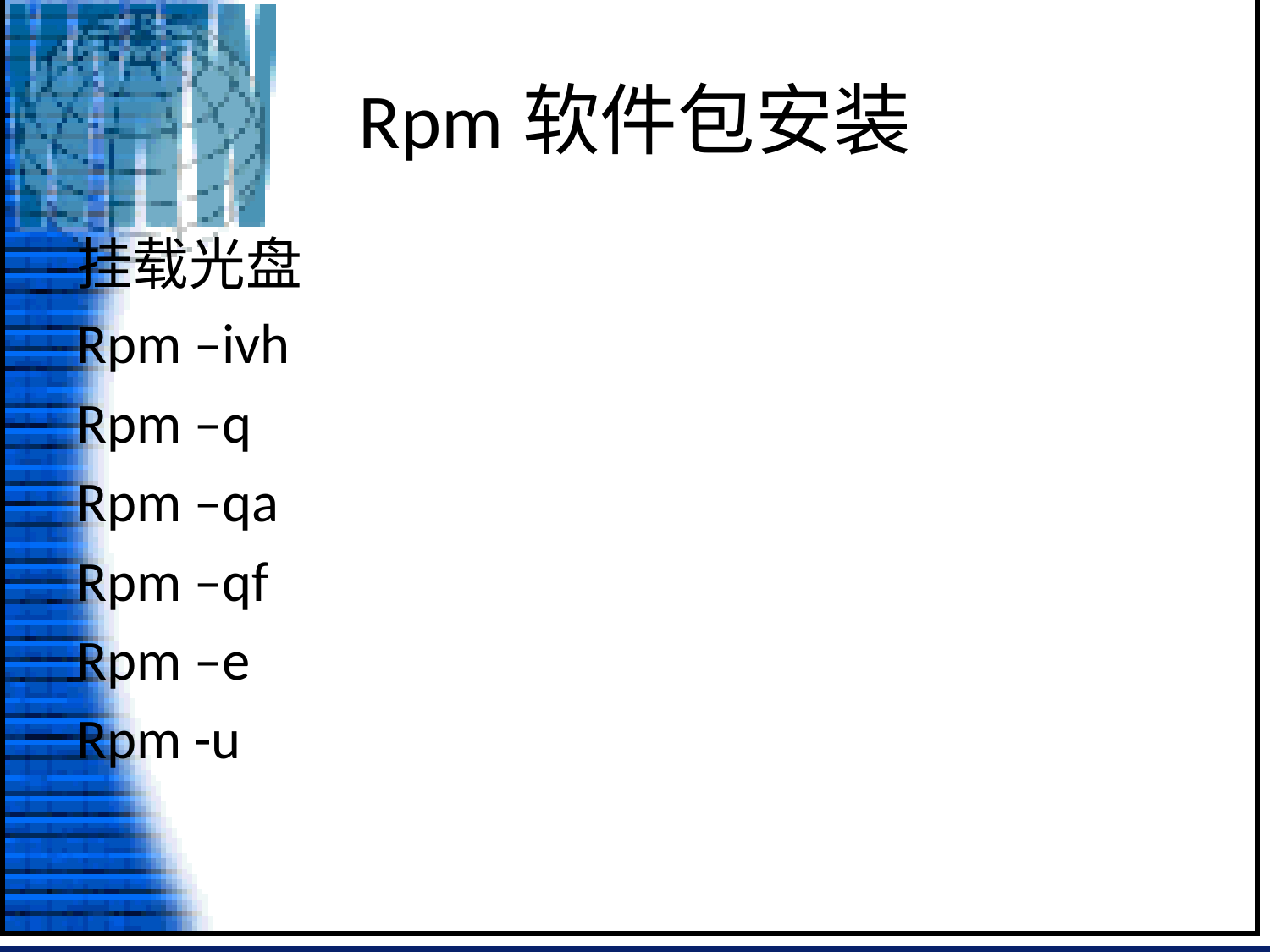

# Rpm软件包安装
挂载光盘
Rpm –ivh
Rpm –q
Rpm –qa
Rpm –qf
Rpm –e
Rpm -u